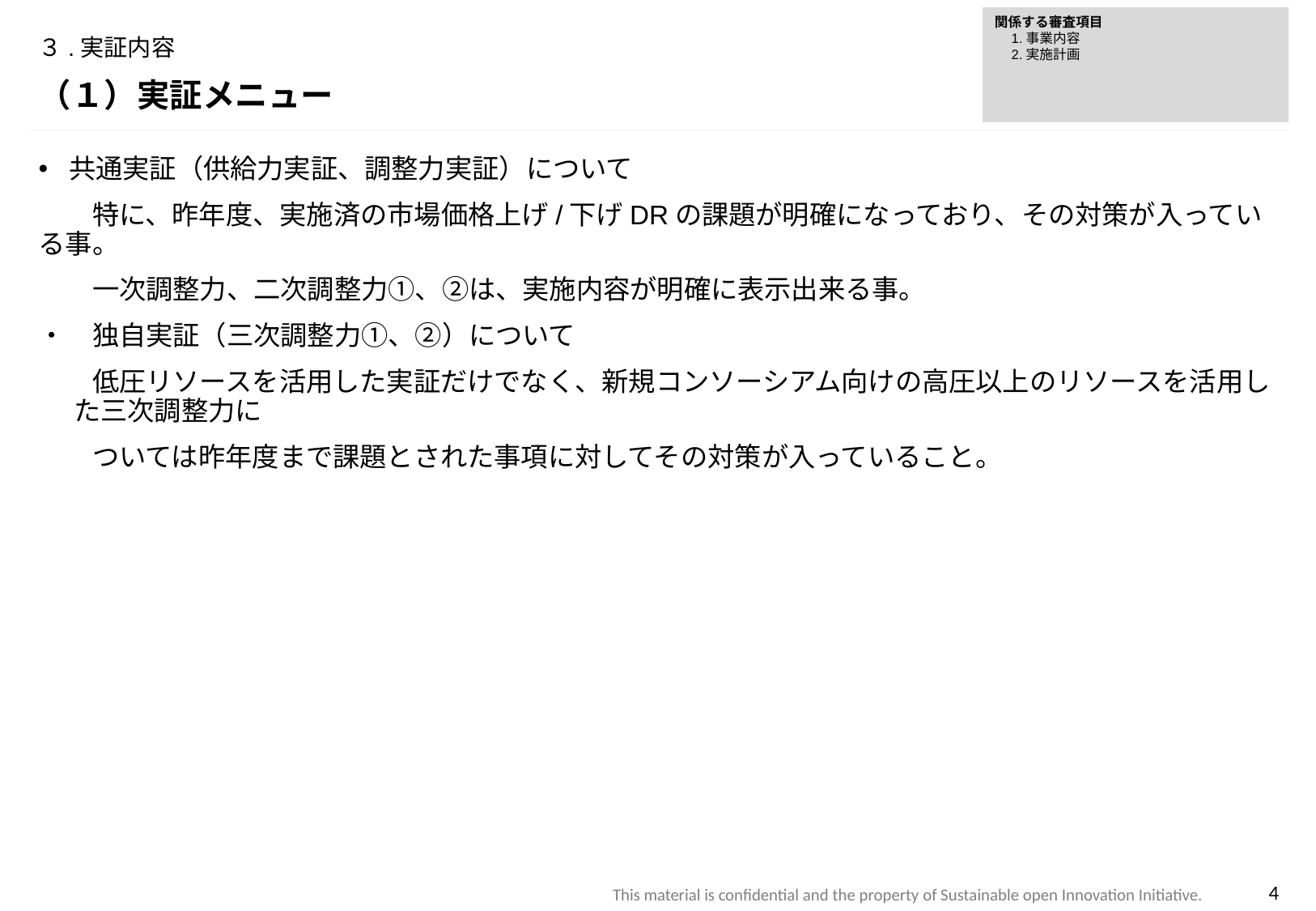

関係する審査項目
　1.事業内容
　2.実施計画

# ３.実証内容
（１）実証メニュー
共通実証（供給力実証、調整力実証）について
　　特に、昨年度、実施済の市場価格上げ/下げDRの課題が明確になっており、その対策が入っている事。
　　一次調整力、二次調整力①、②は、実施内容が明確に表示出来る事。
・　独自実証（三次調整力①、②）について
　　低圧リソースを活用した実証だけでなく、新規コンソーシアム向けの高圧以上のリソースを活用した三次調整力に
　　ついては昨年度まで課題とされた事項に対してその対策が入っていること。